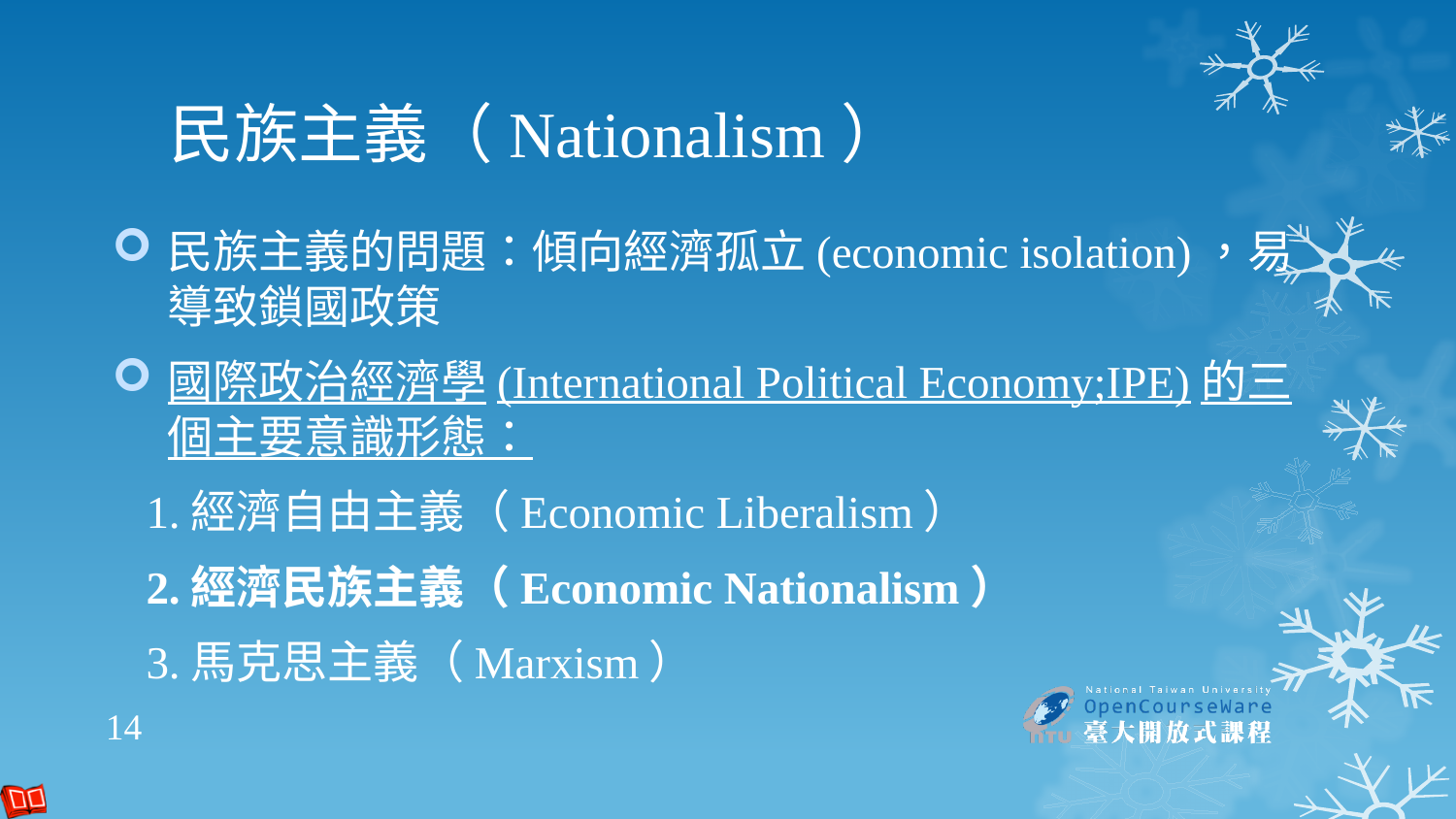

# 民族主義（Nationalism）
民族主義的問題：傾向經濟孤立(economic isolation)，易導致鎖國政策
國際政治經濟學(International Political Economy;IPE)的三個主要意識形態：
   1.經濟自由主義（Economic Liberalism）
   2.經濟民族主義（Economic Nationalism）
   3.馬克思主義（Marxism）

14